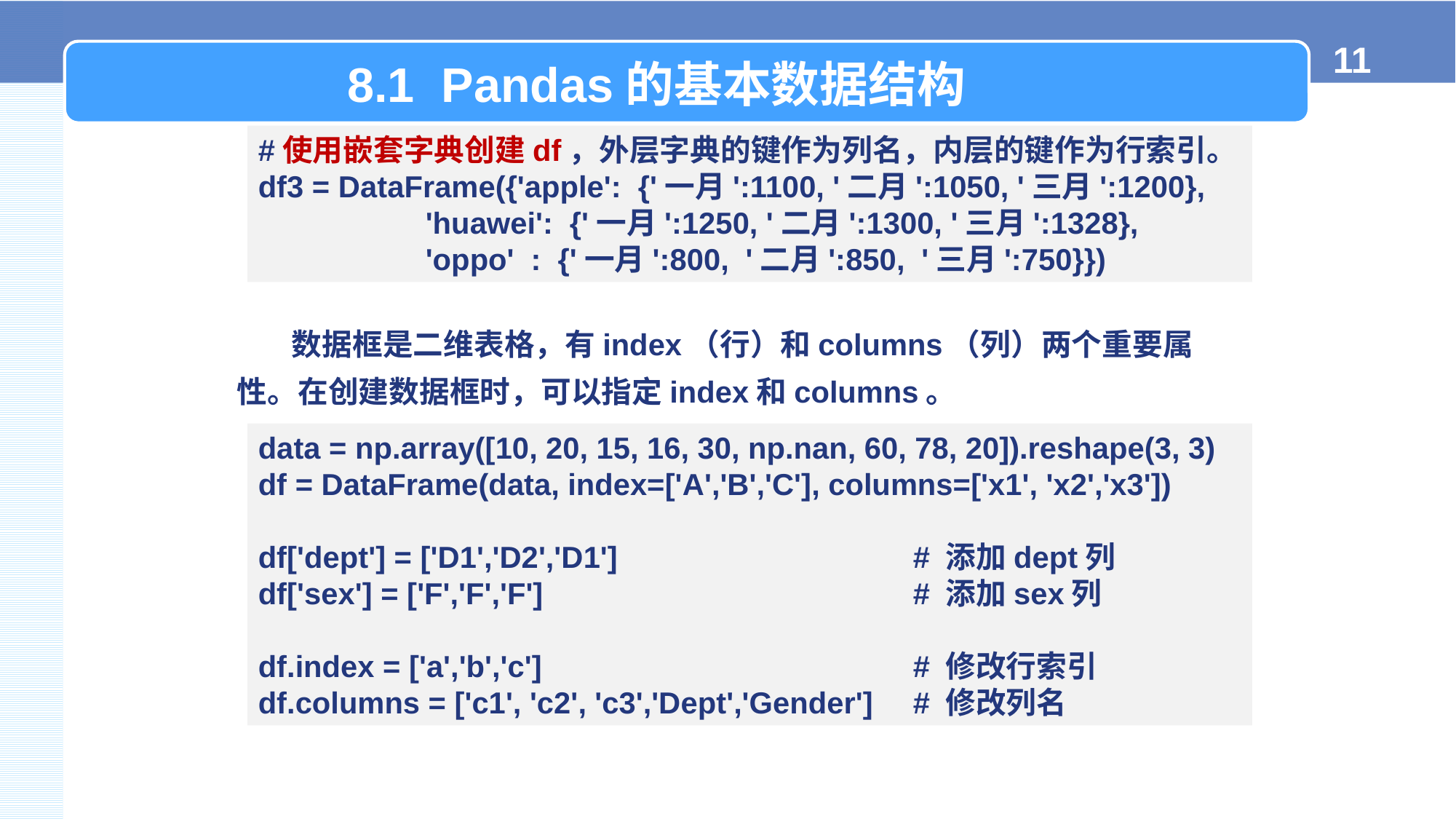

8.1  Pandas的基本数据结构
#使用嵌套字典创建df，外层字典的键作为列名，内层的键作为行索引。
df3 = DataFrame({'apple':  {'一月':1100, '二月':1050, '三月':1200},
                    'huawei':  {'一月':1250, '二月':1300, '三月':1328},
                    'oppo'  :  {'一月':800,  '二月':850,  '三月':750}})
数据框是二维表格，有index（行）和columns（列）两个重要属性。在创建数据框时，可以指定index和columns。

data = np.array([10, 20, 15, 16, 30, np.nan, 60, 78, 20]).reshape(3, 3)
df = DataFrame(data, index=['A','B','C'], columns=['x1', 'x2','x3'])

df['dept'] = ['D1','D2','D1']    			# 添加dept列
df['sex'] = ['F','F','F']             			# 添加sex列

df.index = ['a','b','c']                         		# 修改行索引
df.columns = ['c1', 'c2', 'c3','Dept','Gender']   	# 修改列名